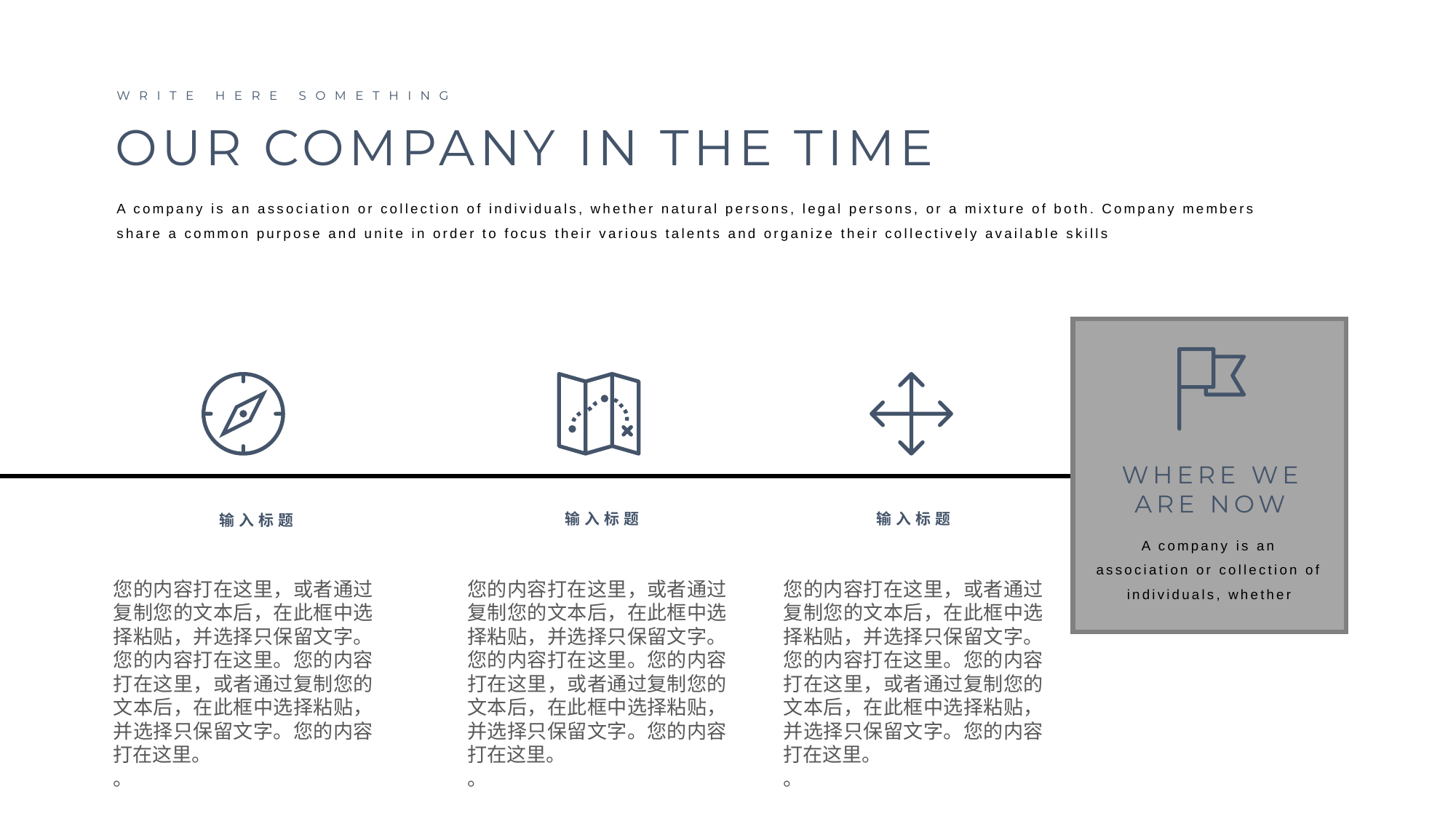

WRITE HERE SOMETHING
OUR COMPANY IN THE TIME
A company is an association or collection of individuals, whether natural persons, legal persons, or a mixture of both. Company members share a common purpose and unite in order to focus their various talents and organize their collectively available skills

WHERE WE
ARE NOW
输入标题
输入标题
输入标题
A company is an association or collection of individuals, whether
您的内容打在这里，或者通过复制您的文本后，在此框中选择粘贴，并选择只保留文字。您的内容打在这里。您的内容打在这里，或者通过复制您的文本后，在此框中选择粘贴，并选择只保留文字。您的内容打在这里。
。
您的内容打在这里，或者通过复制您的文本后，在此框中选择粘贴，并选择只保留文字。您的内容打在这里。您的内容打在这里，或者通过复制您的文本后，在此框中选择粘贴，并选择只保留文字。您的内容打在这里。
。
您的内容打在这里，或者通过复制您的文本后，在此框中选择粘贴，并选择只保留文字。您的内容打在这里。您的内容打在这里，或者通过复制您的文本后，在此框中选择粘贴，并选择只保留文字。您的内容打在这里。
。